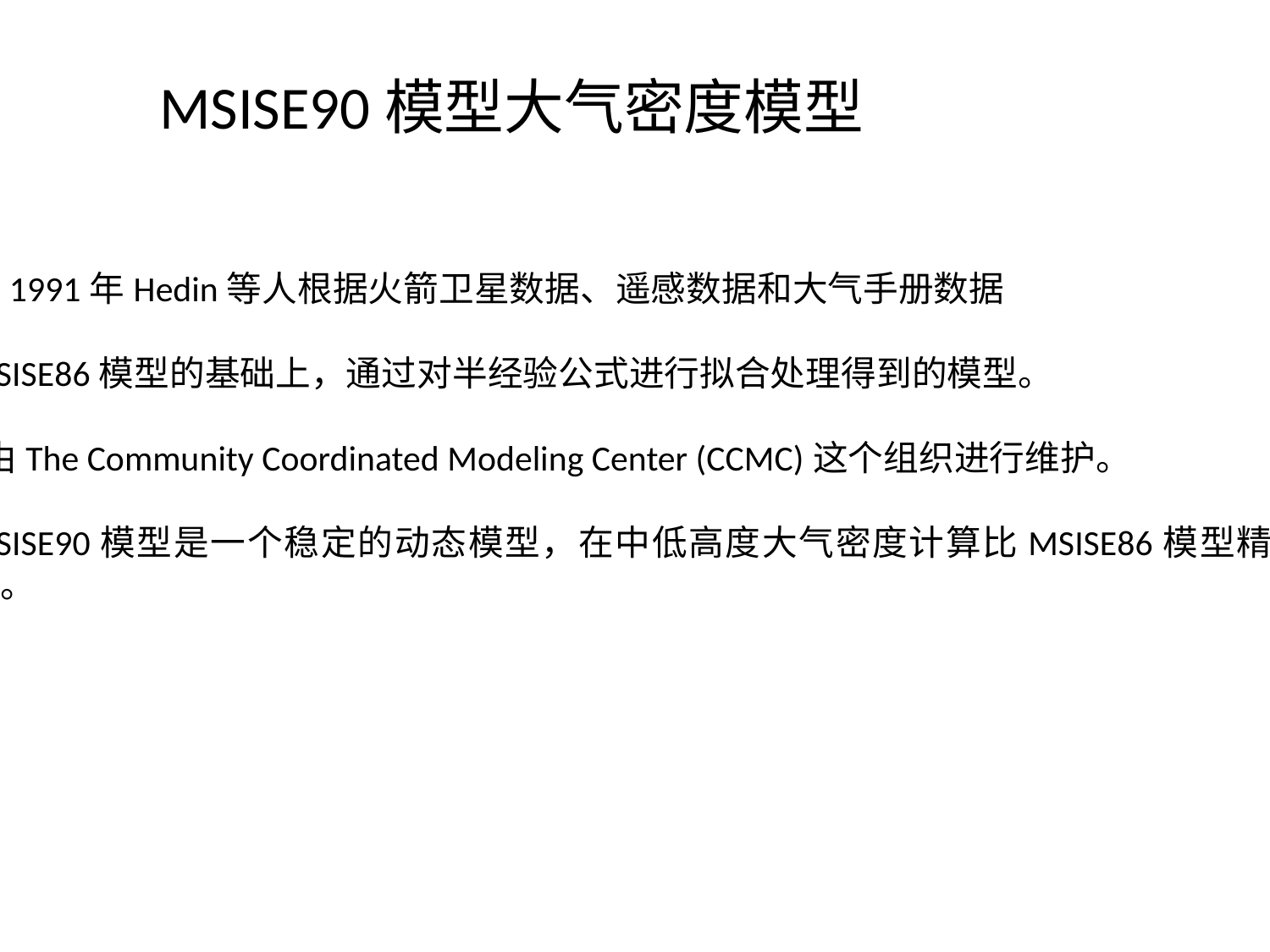

MSISE90模型大气密度模型

是1991年Hedin等人根据火箭卫星数据、遥感数据和大气手册数据

MSISE86模型的基础上，通过对半经验公式进行拟合处理得到的模型。

 由The Community Coordinated Modeling Center (CCMC)这个组织进行维护。

MSISE90模型是一个稳定的动态模型，在中低高度大气密度计算比MSISE86模型精确度要高。